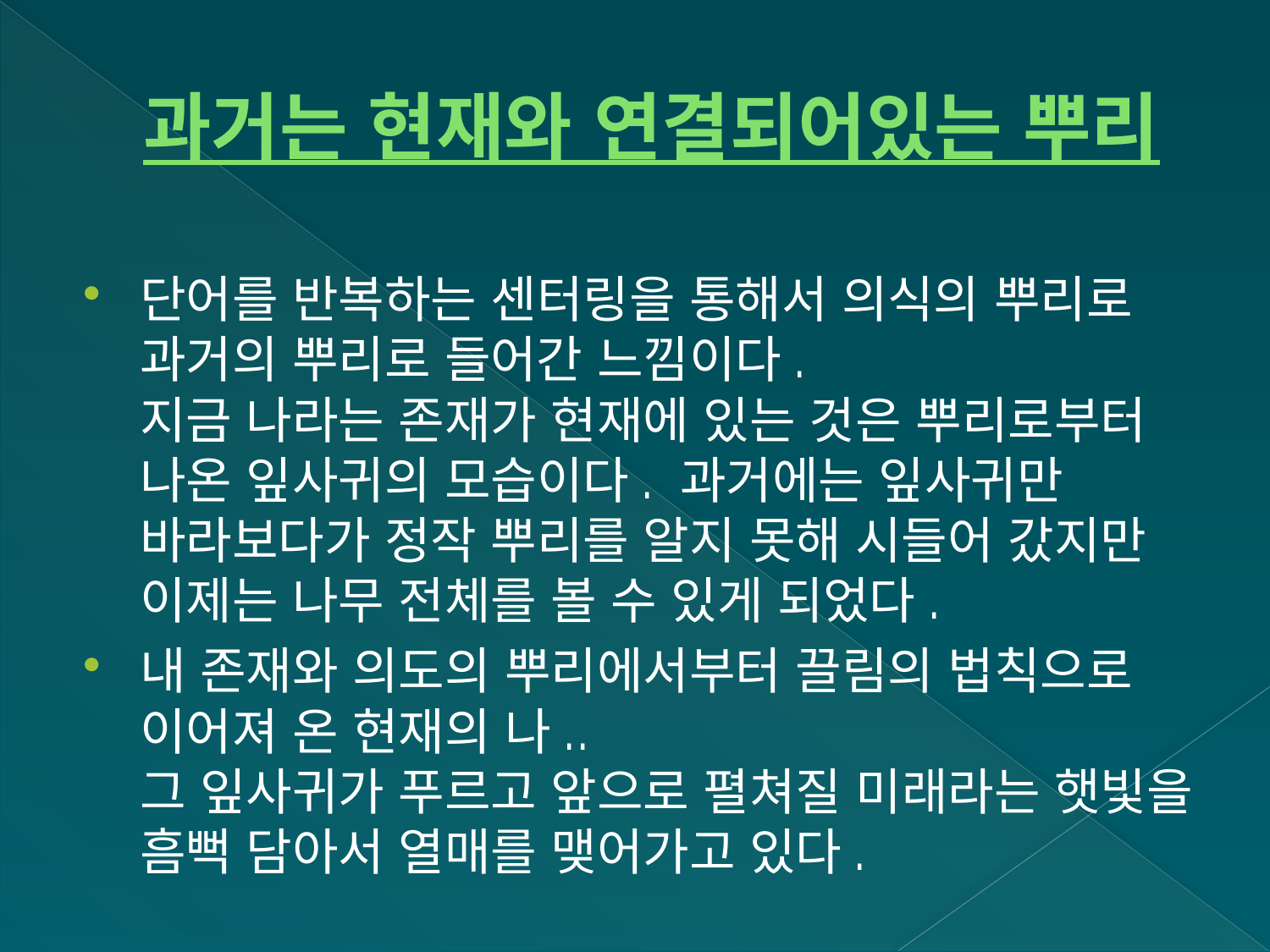

# 과거는 현재와 연결되어있는 뿌리
단어를 반복하는 센터링을 통해서 의식의 뿌리로 과거의 뿌리로 들어간 느낌이다.
지금 나라는 존재가 현재에 있는 것은 뿌리로부터 나온 잎사귀의 모습이다. 과거에는 잎사귀만 바라보다가 정작 뿌리를 알지 못해 시들어 갔지만 이제는 나무 전체를 볼 수 있게 되었다.
내 존재와 의도의 뿌리에서부터 끌림의 법칙으로 이어져 온 현재의 나..
그 잎사귀가 푸르고 앞으로 펼쳐질 미래라는 햇빛을 흠뻑 담아서 열매를 맺어가고 있다.